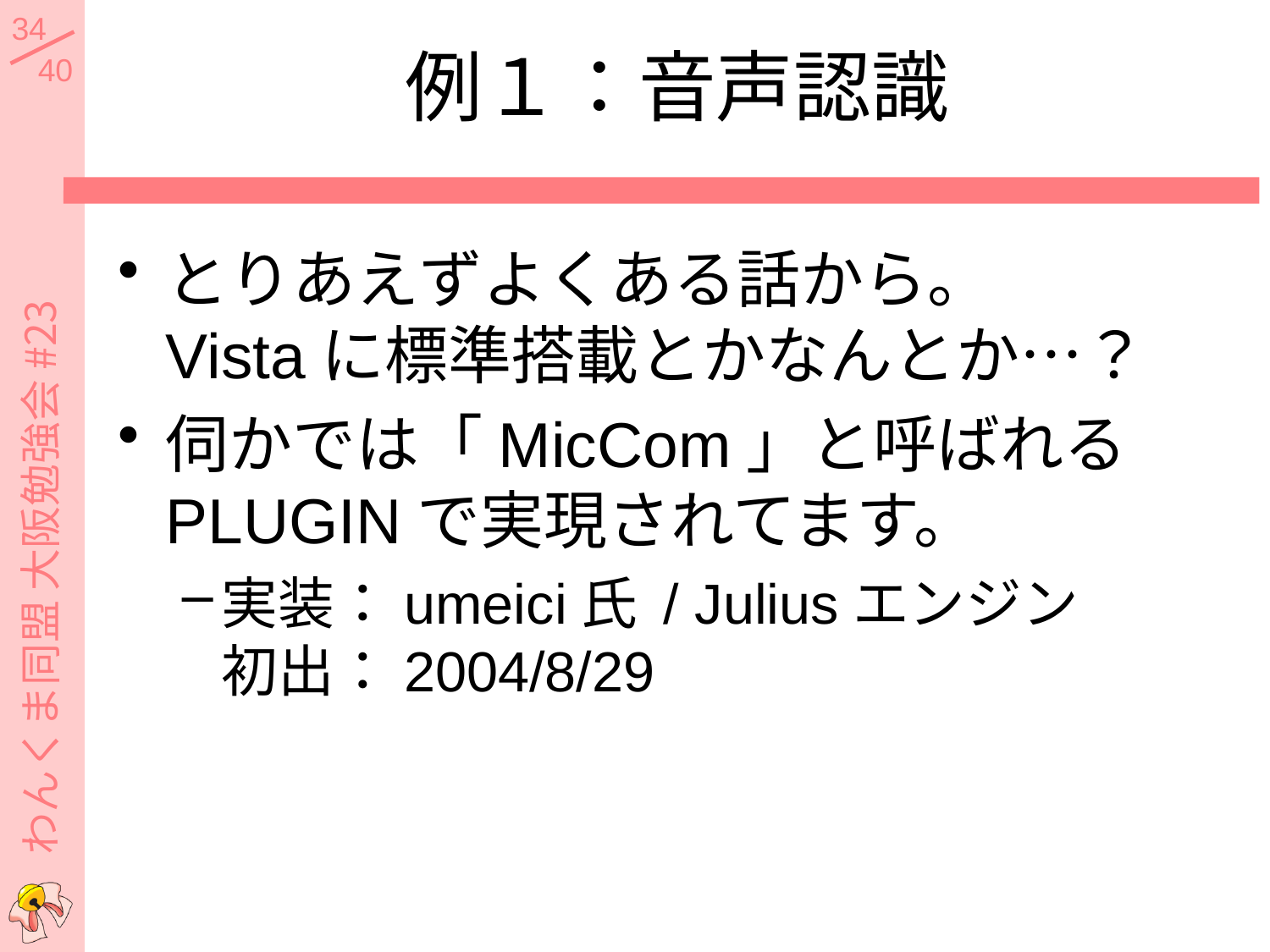

# 例１：音声認識
とりあえずよくある話から。
Vistaに標準搭載とかなんとか…？
伺かでは「MicCom」と呼ばれる
PLUGINで実現されてます。
実装：umeici氏 / Juliusエンジン
初出：2004/8/29
わんくま同盟 大阪勉強会 #23